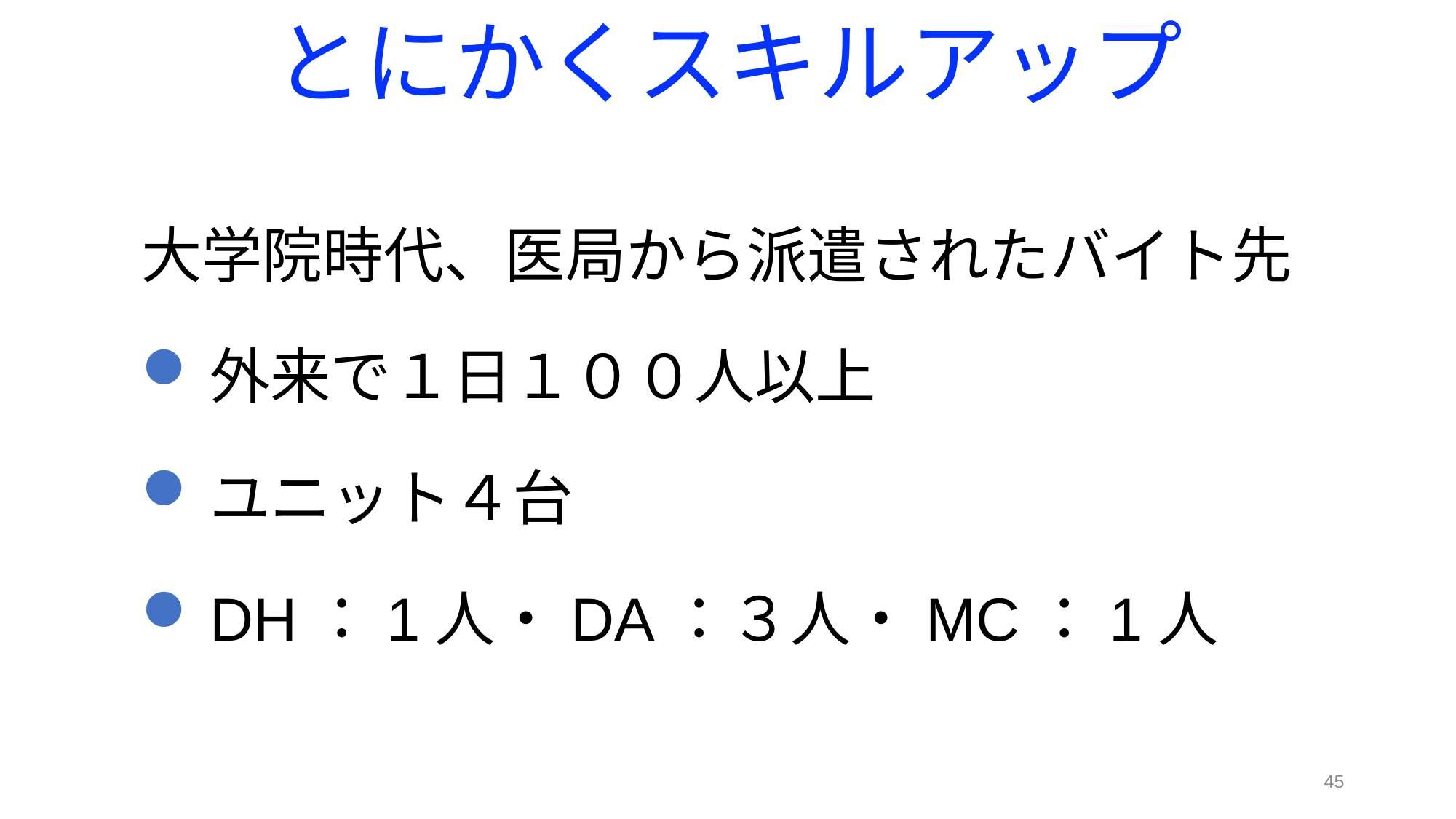

とにかくスキルアップ
大学院時代、医局から派遣されたバイト先
外来で１日１００人以上
ユニット４台
DH：1人・DA：３人・MC：1人

45